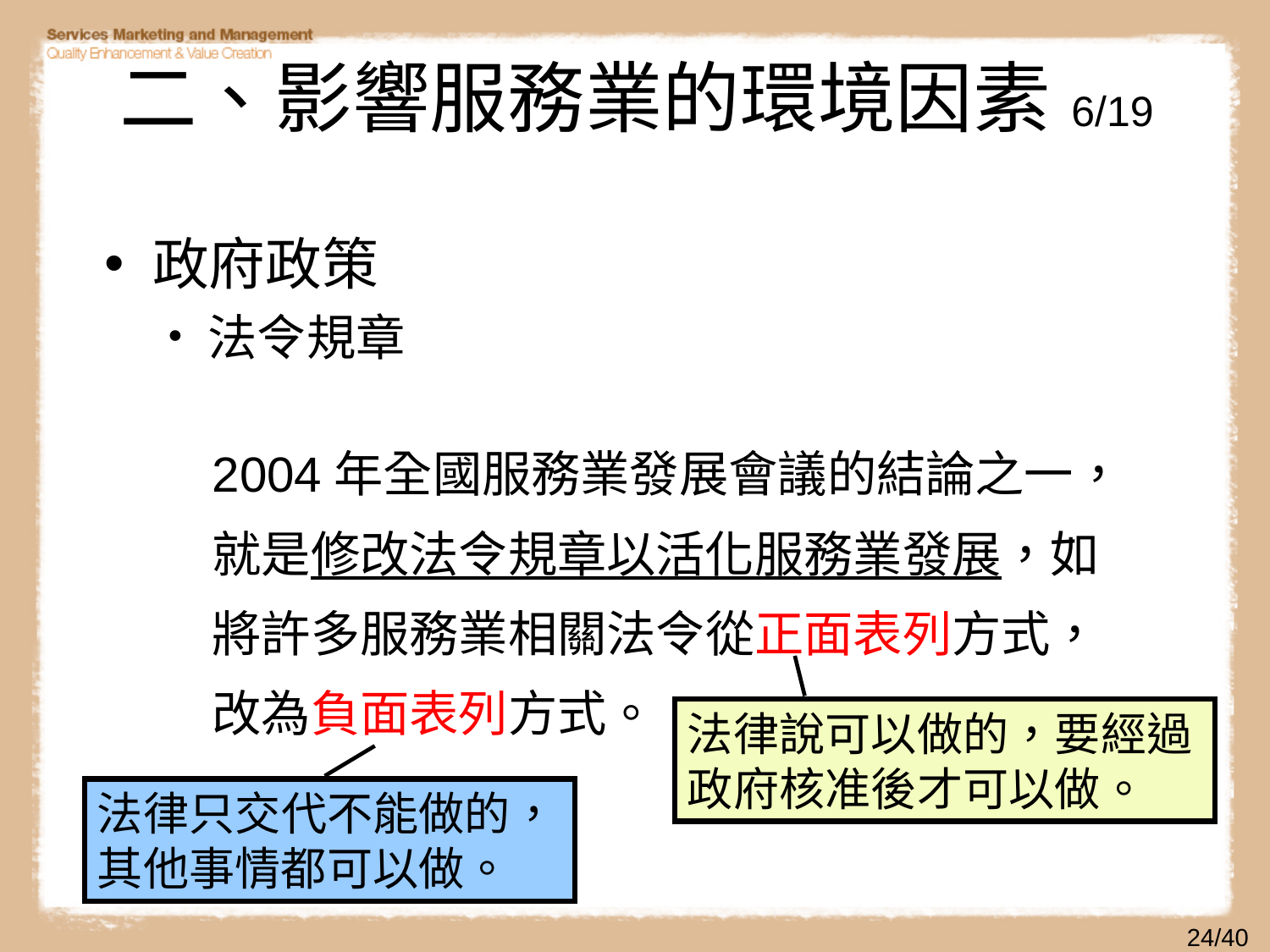

# 二、影響服務業的環境因素 6/19
政府政策
法令規章
2004年全國服務業發展會議的結論之一，就是修改法令規章以活化服務業發展，如將許多服務業相關法令從正面表列方式，改為負面表列方式。

法律說可以做的，要經過政府核准後才可以做。

法律只交代不能做的，其他事情都可以做。